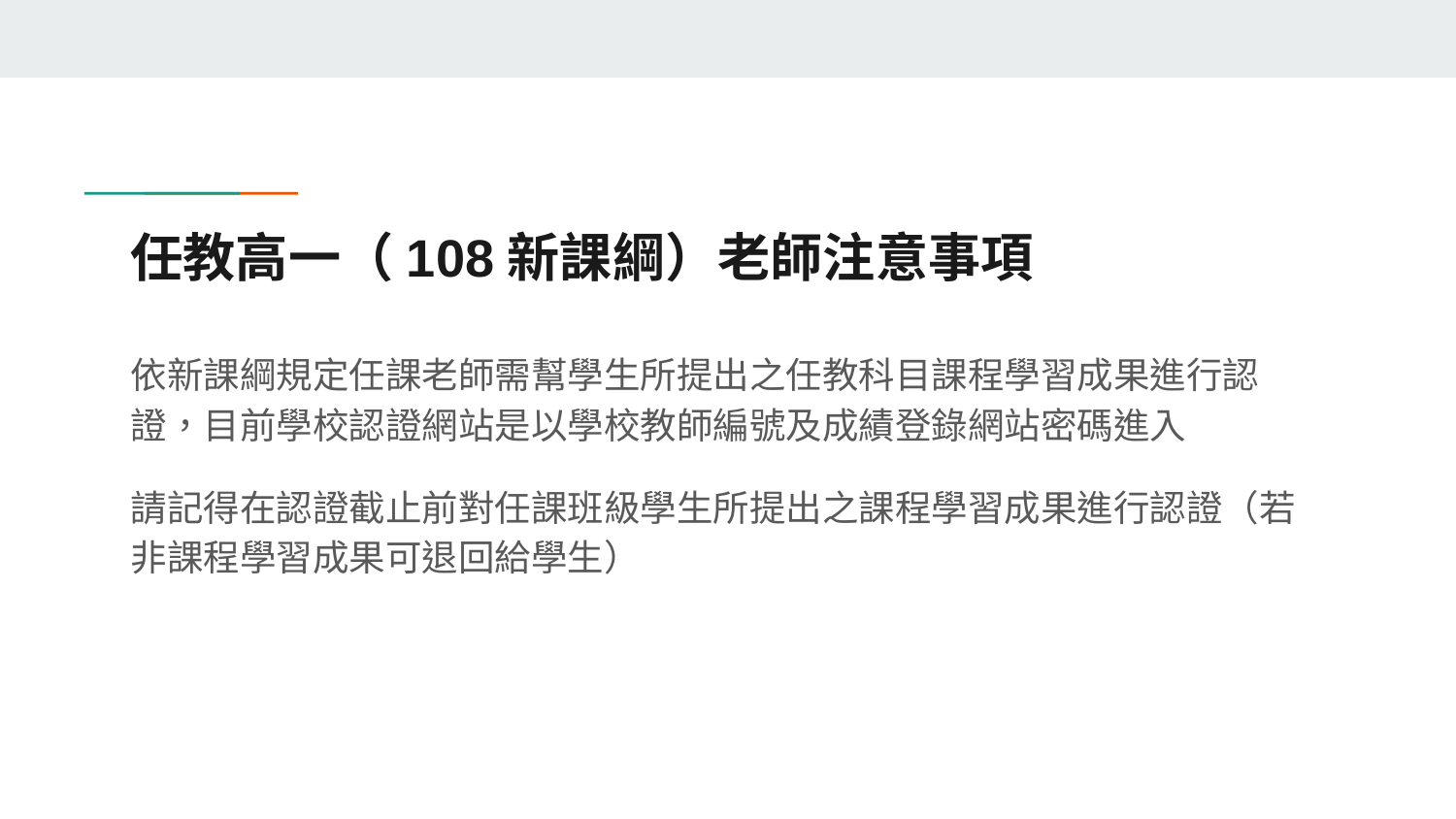

# 任教高一（108新課綱）老師注意事項
依新課綱規定任課老師需幫學生所提出之任教科目課程學習成果進行認證，目前學校認證網站是以學校教師編號及成績登錄網站密碼進入
請記得在認證截止前對任課班級學生所提出之課程學習成果進行認證（若非課程學習成果可退回給學生）